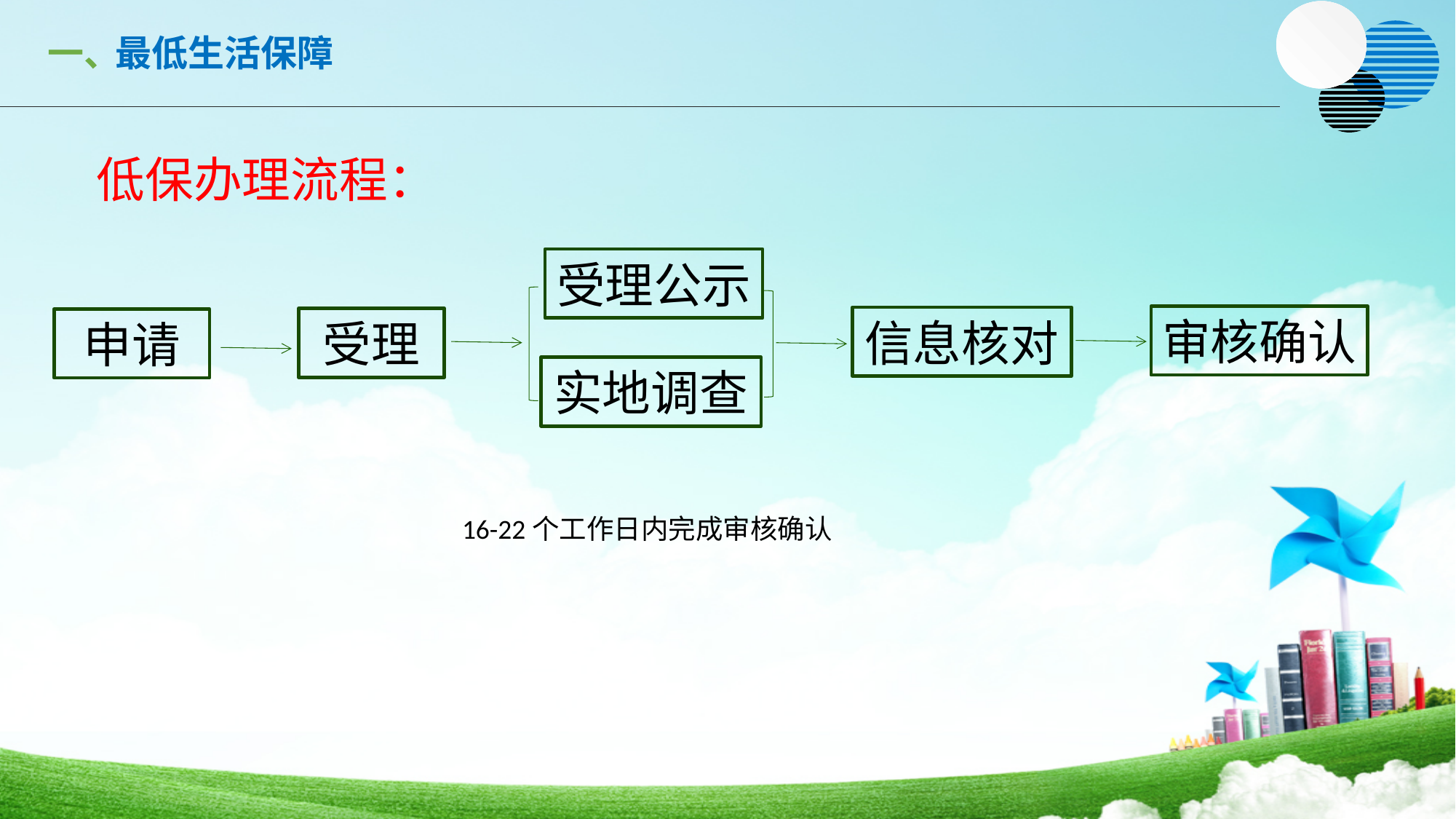

最低生活保障
一、
低保办理流程：
受理公示

审核确认
信息核对
受理
申请
实地调查
16-22个工作日内完成审核确认